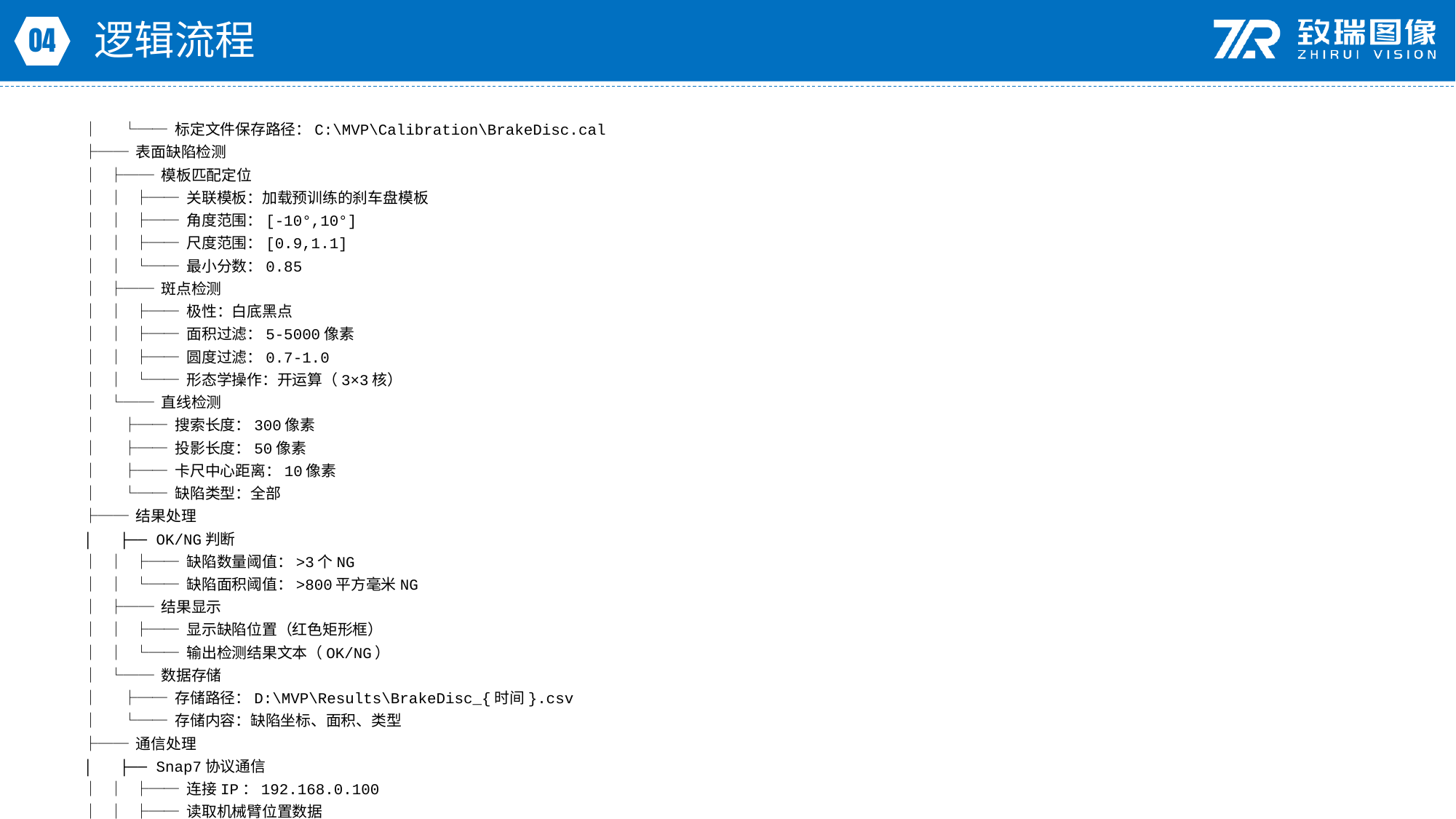

逻辑流程
04

│       └── 标定文件保存路径：C:\MVP\Calibration\BrakeDisc.cal
├── 表面缺陷检测
│   ├── 模板匹配定位
│   │   ├── 关联模板：加载预训练的刹车盘模板
│   │   ├── 角度范围：[-10°,10°]
│   │   ├── 尺度范围：[0.9,1.1]
│   │   └── 最小分数：0.85
│   ├── 斑点检测
│   │   ├── 极性：白底黑点
│   │   ├── 面积过滤：5-5000像素
│   │   ├── 圆度过滤：0.7-1.0
│   │   └── 形态学操作：开运算（3×3核）
│   └── 直线检测
│       ├── 搜索长度：300像素
│       ├── 投影长度：50像素
│       ├── 卡尺中心距离：10像素
│       └── 缺陷类型：全部
├── 结果处理
│   ├── OK/NG判断
│   │   ├── 缺陷数量阈值：>3个NG
│   │   └── 缺陷面积阈值：>800平方毫米NG
│   ├── 结果显示
│   │   ├── 显示缺陷位置（红色矩形框）
│   │   └── 输出检测结果文本（OK/NG）
│   └── 数据存储
│       ├── 存储路径：D:\MVP\Results\BrakeDisc_{时间}.csv
│       └── 存储内容：缺陷坐标、面积、类型
├── 通信处理
│   ├── Snap7协议通信
│   │   ├── 连接IP：192.168.0.100
│   │   ├── 读取机械臂位置数据
│   │   └── 写入检测结果（DB100区）
│   └── 相机IO控制
│       ├── 通道选择：Line0
│       ├── 输出模式：脉冲（时长100ms）
│       └── 控制相机触发信号
└── 统计处理
    ├── CPK统计
    │   ├── 统计周期：每小时
    │   └── 统计参数：缺陷面积、位置偏差
    └── 趋势分析
        ├── 折线图配置：X轴时间，Y轴缺陷数量
        └── 报警阈值：连续5次NG触发报警